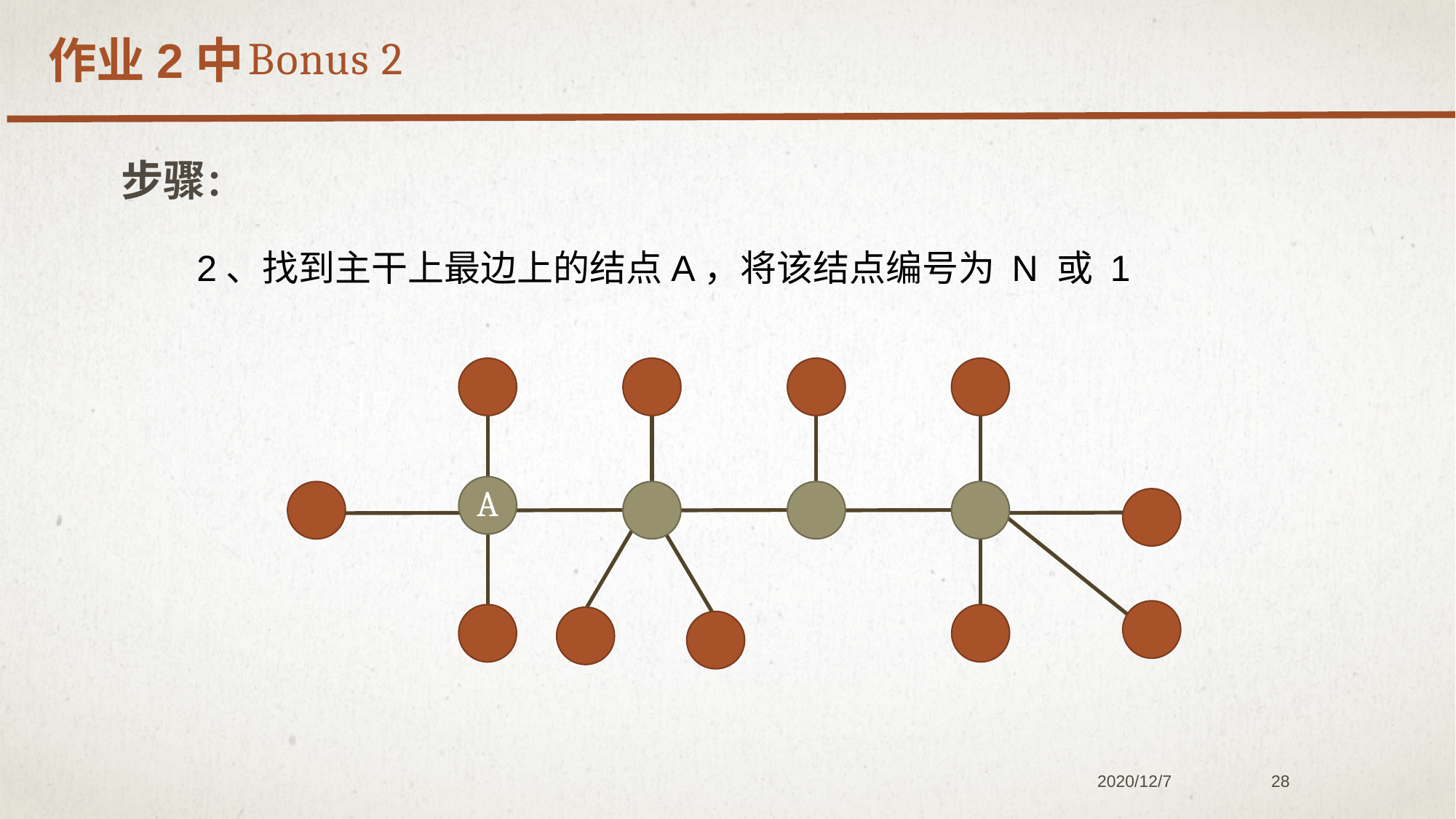

作业2中
Bonus 2
步骤：
2、找到主干上最边上的结点A，将该结点编号为 N 或 1

15
A

2020/12/7
28